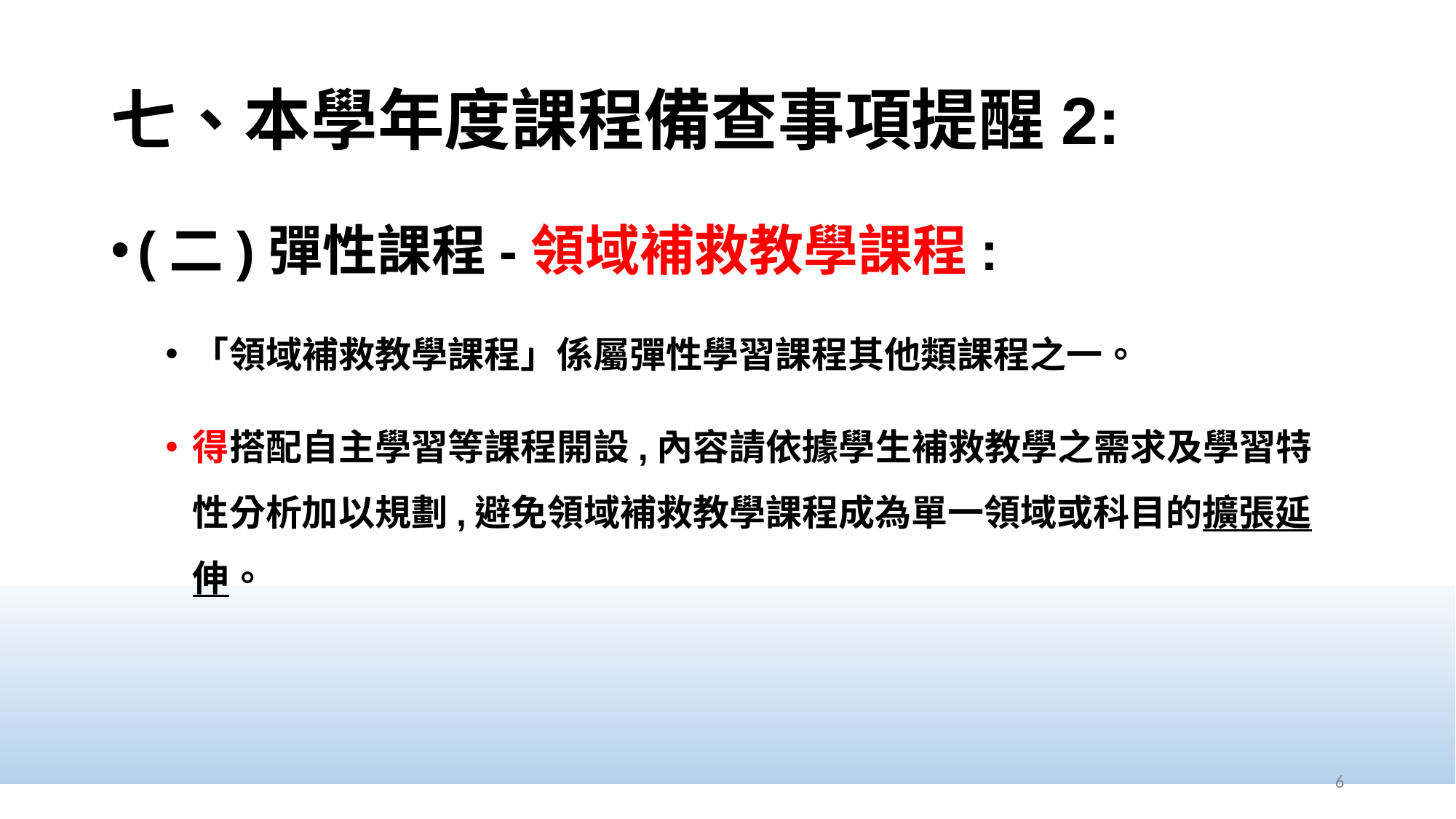

# 七、本學年度課程備查事項提醒2:
(二)彈性課程-領域補救教學課程:
「領域補救教學課程」係屬彈性學習課程其他類課程之一。
得搭配自主學習等課程開設,內容請依據學生補救教學之需求及學習特性分析加以規劃,避免領域補救教學課程成為單一領域或科目的擴張延伸。

6